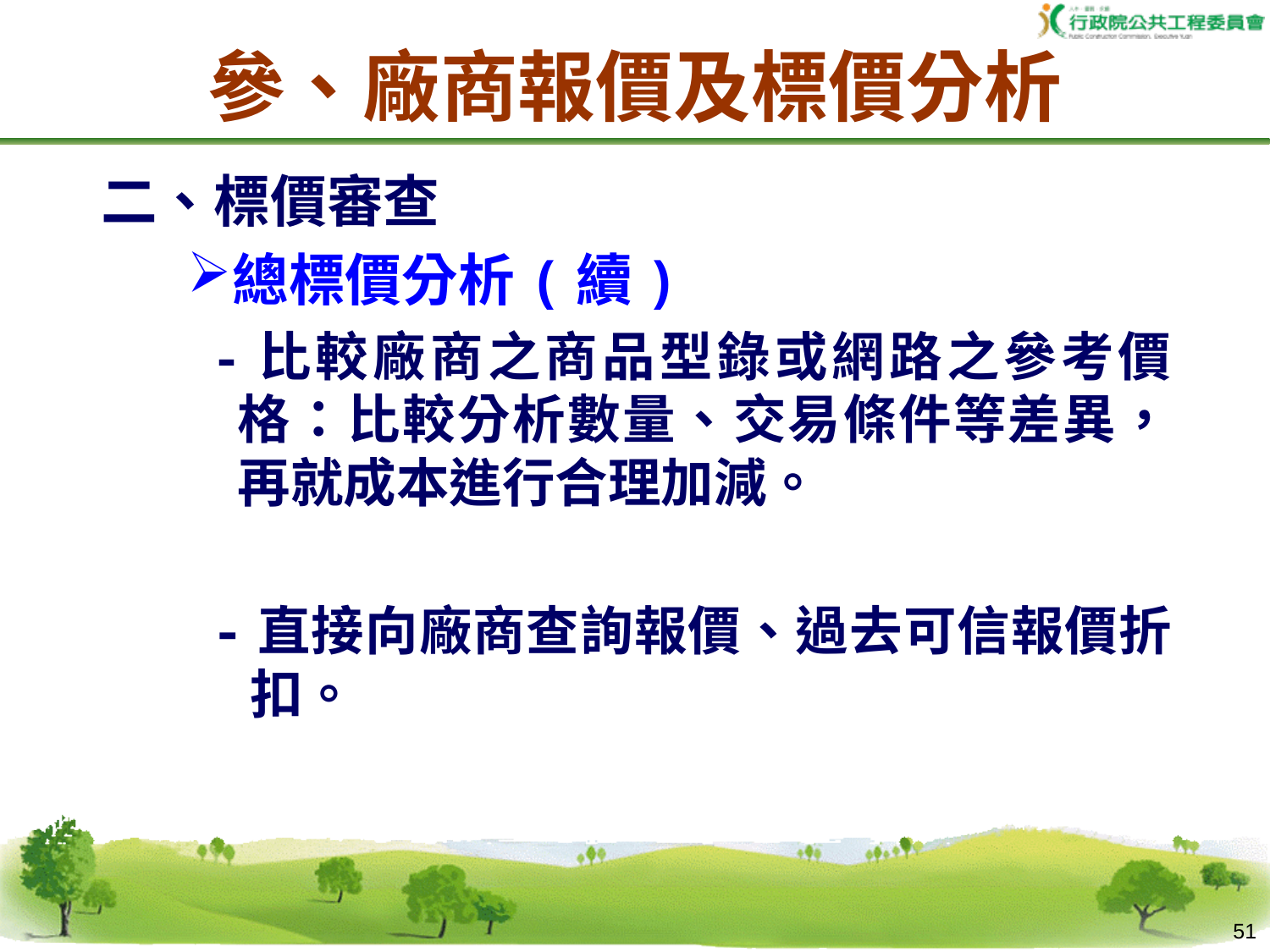

參、廠商報價及標價分析
二、標價審查
總標價分析(續)
-比較廠商之商品型錄或網路之參考價格：比較分析數量、交易條件等差異，再就成本進行合理加減。

-直接向廠商查詢報價、過去可信報價折扣。
51